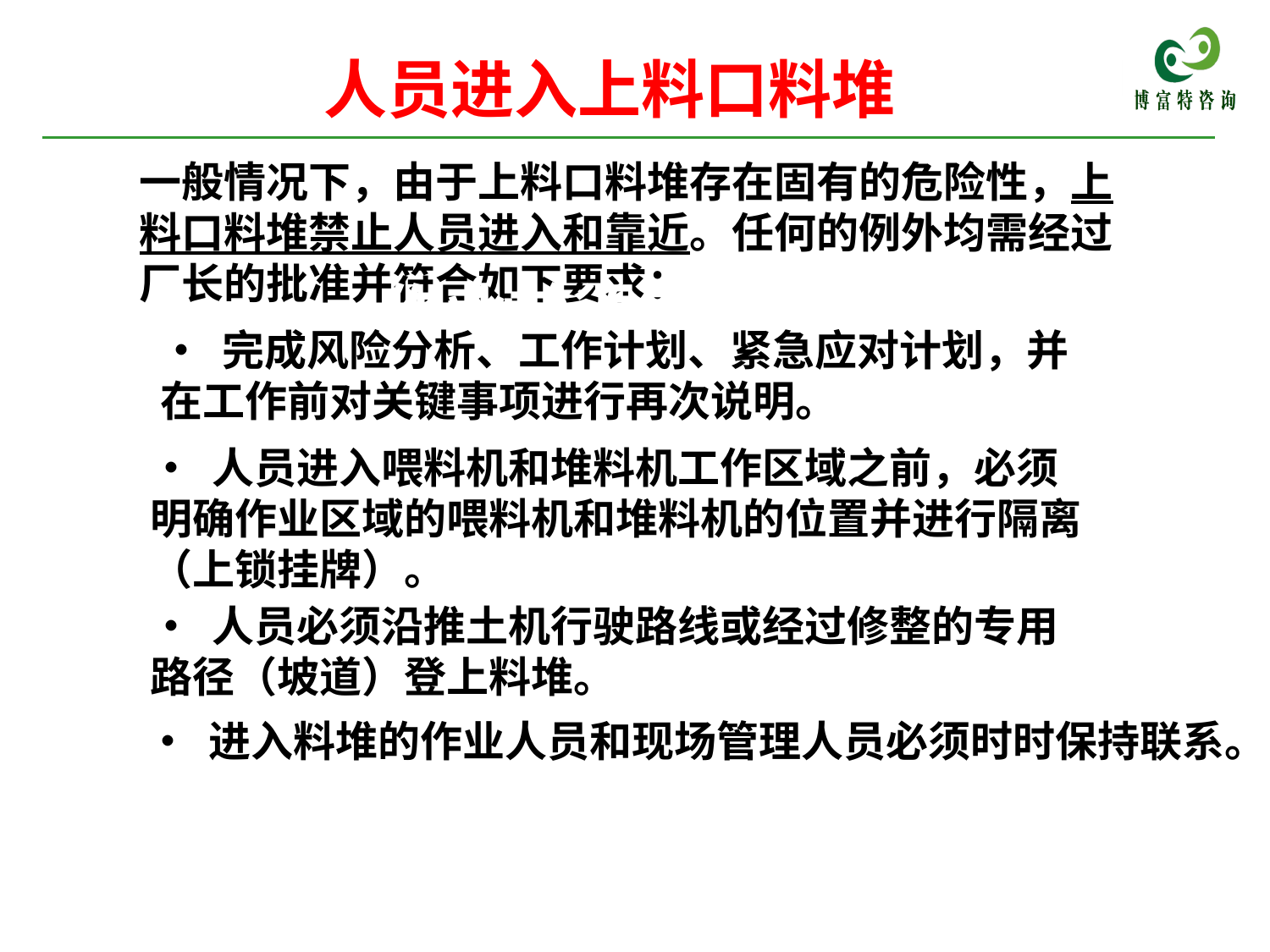

人员进入上料口料堆
一般情况下，由于上料口料堆存在固有的危险性，上料口料堆禁止人员进入和靠近。任何的例外均需经过厂长的批准并符合如下要求：
• 完成风险分析、工作计划、紧急应对计划，并在工作前对关键事项进行再次说明。
• 作业前须告知装载机、推土机操作员或现场管理人员，在上述人员的指导下才可进入上料口料堆进行作业。
• 人员进入喂料机和堆料机工作区域之前，必须明确作业区域的喂料机和堆料机的位置并进行隔离（上锁挂牌）。
• 人员必须沿推土机行驶路线或经过修整的专用路径（坡道）登上料堆。
• 进入料堆的作业人员和现场管理人员必须时时保持联系。